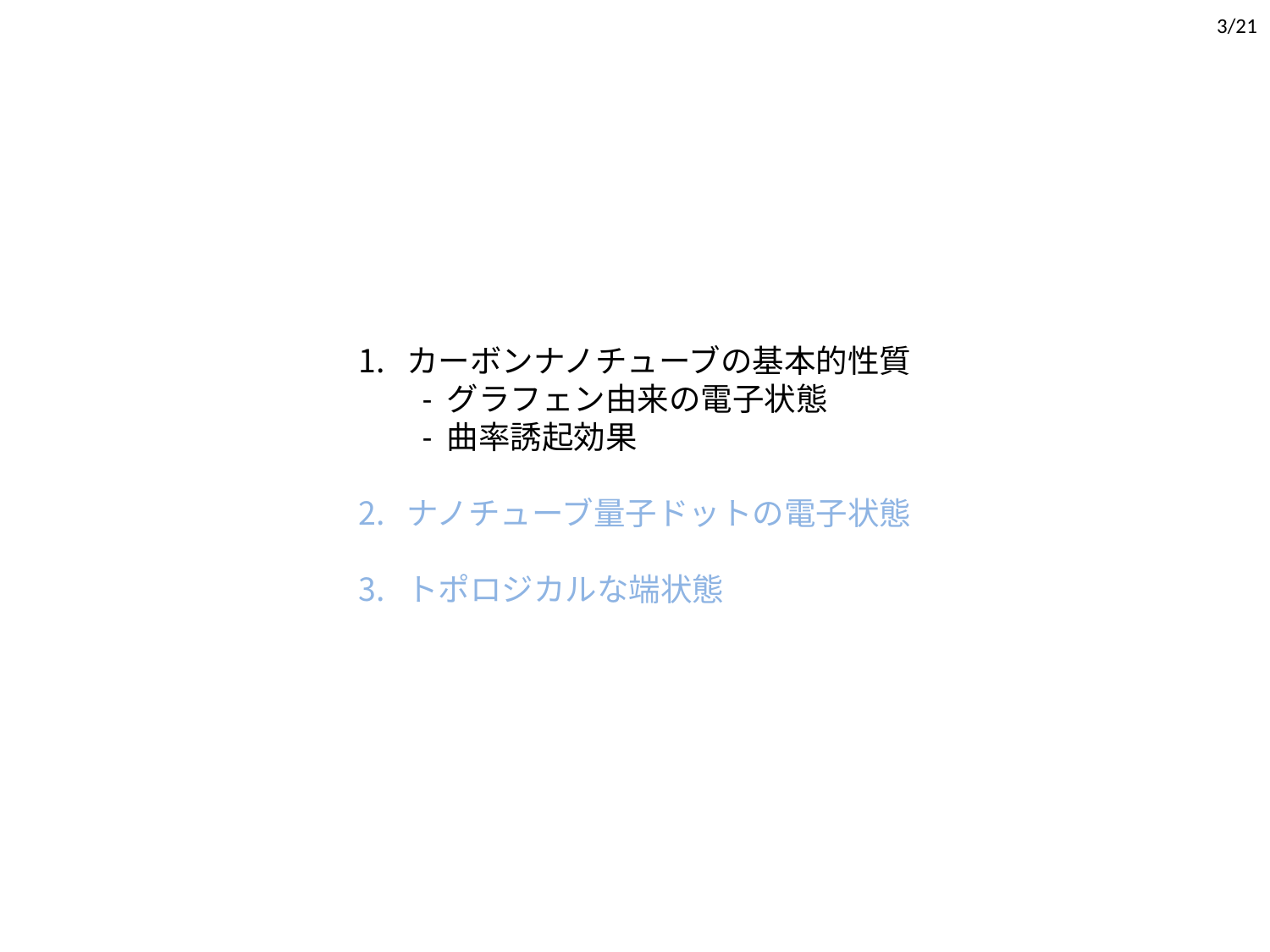

3/21
カーボンナノチューブの基本的性質
- グラフェン由来の電子状態
- 曲率誘起効果

ナノチューブ量子ドットの電子状態

トポロジカルな端状態